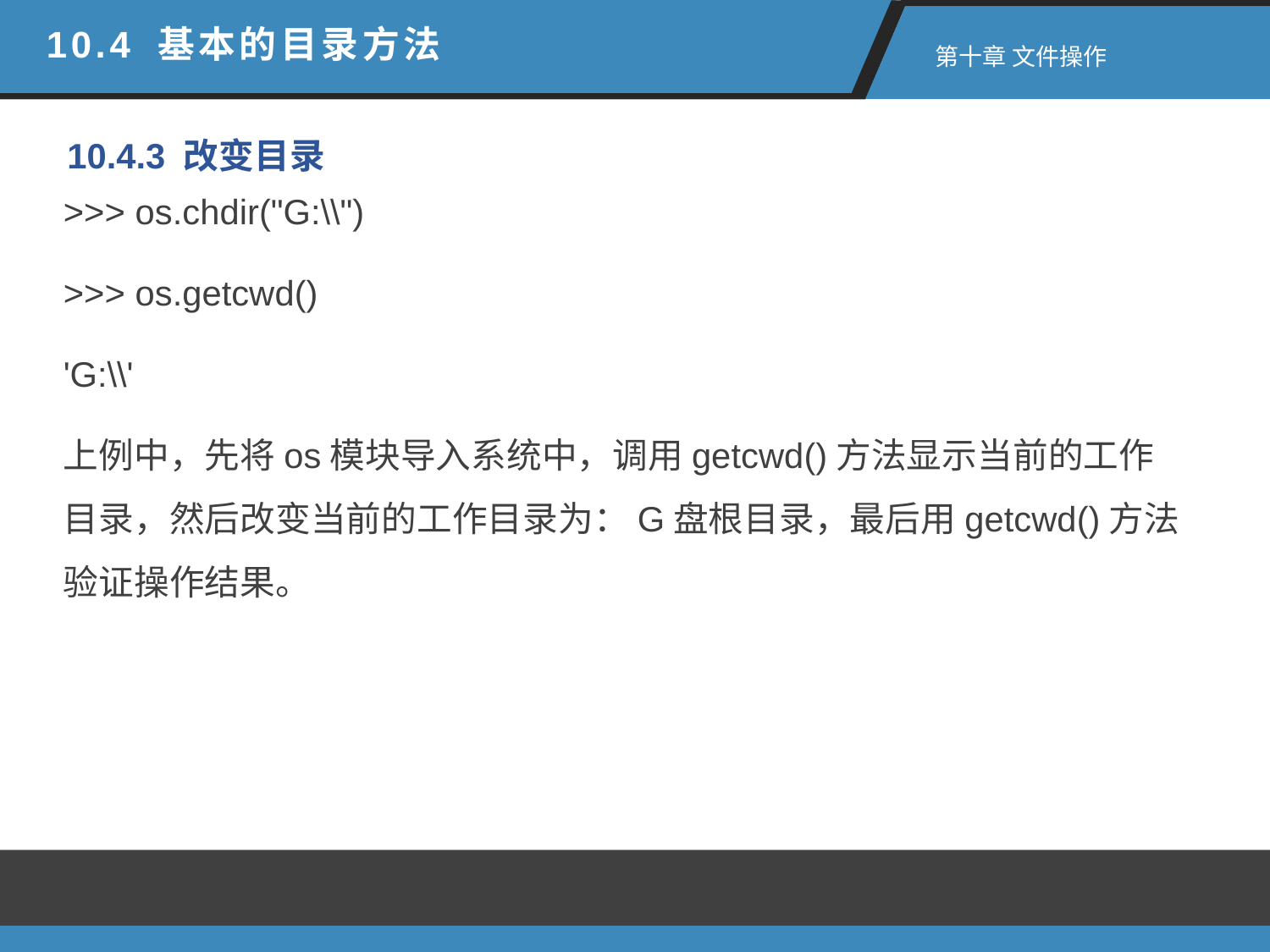

10.4 基本的目录方法
  第十章 文件操作
10.4.3 改变目录
>>> os.chdir("G:\\")
>>> os.getcwd()
'G:\\'
上例中，先将os模块导入系统中，调用getcwd()方法显示当前的工作目录，然后改变当前的工作目录为：G盘根目录，最后用getcwd()方法验证操作结果。